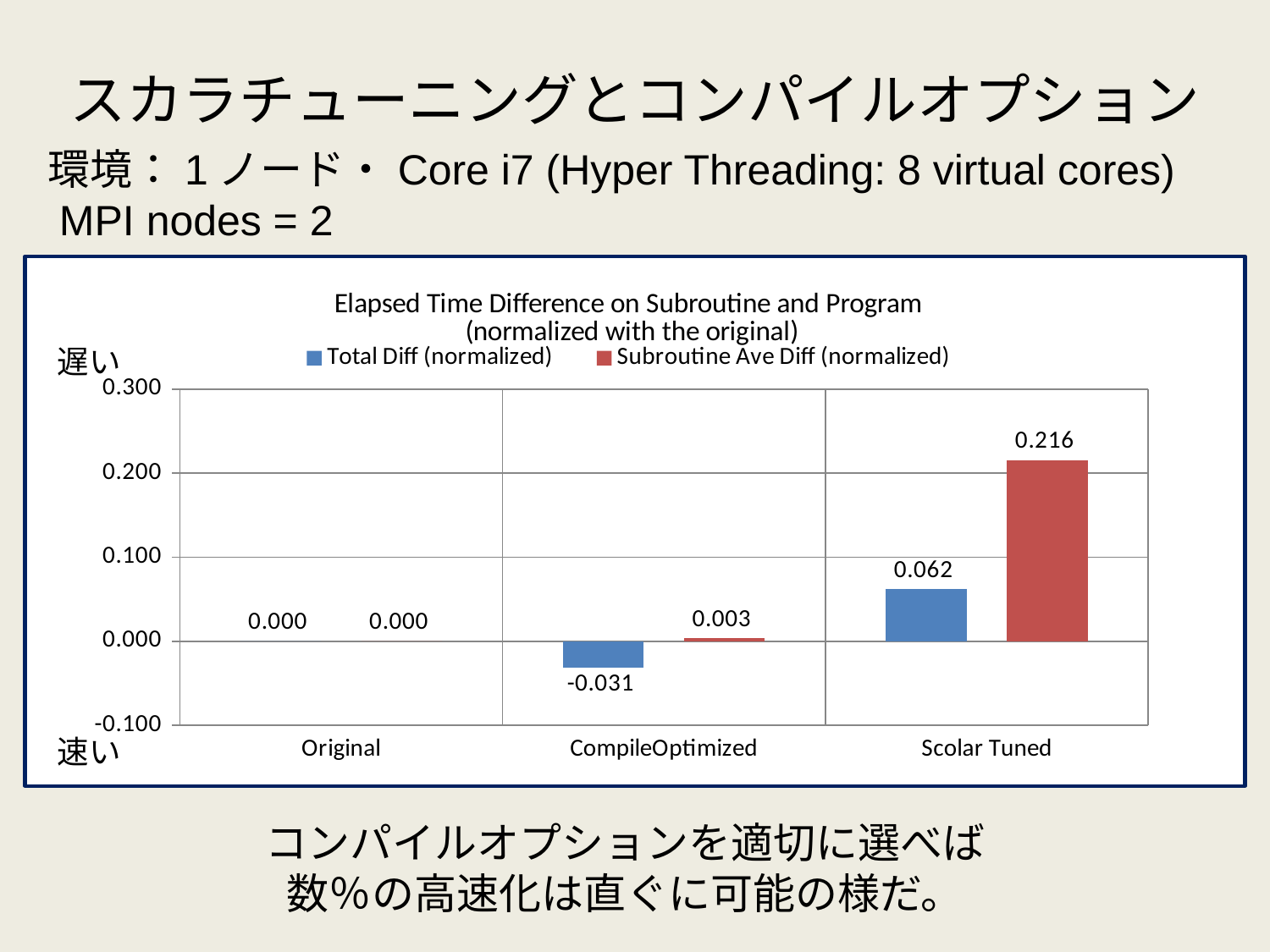

# スカラチューニングとコンパイルオプション
環境：1ノード・Core i7 (Hyper Threading: 8 virtual cores)
 MPI nodes = 2

### Chart: Elapsed Time Difference on Subroutine and Program
 (normalized with the original)

| Category | Total Diff (normalized) | Subroutine Ave Diff (normalized) |
|---|---|---|
| Original | 0.0 | 0.0 |
| CompileOptimized | -0.03139722196893714 | 0.0033194553842690318 |
| Scolar Tuned | 0.062095377040211536 | 0.21576459997749542 |
遅い
速い
コンパイルオプションを適切に選べば
数％の高速化は直ぐに可能の様だ。